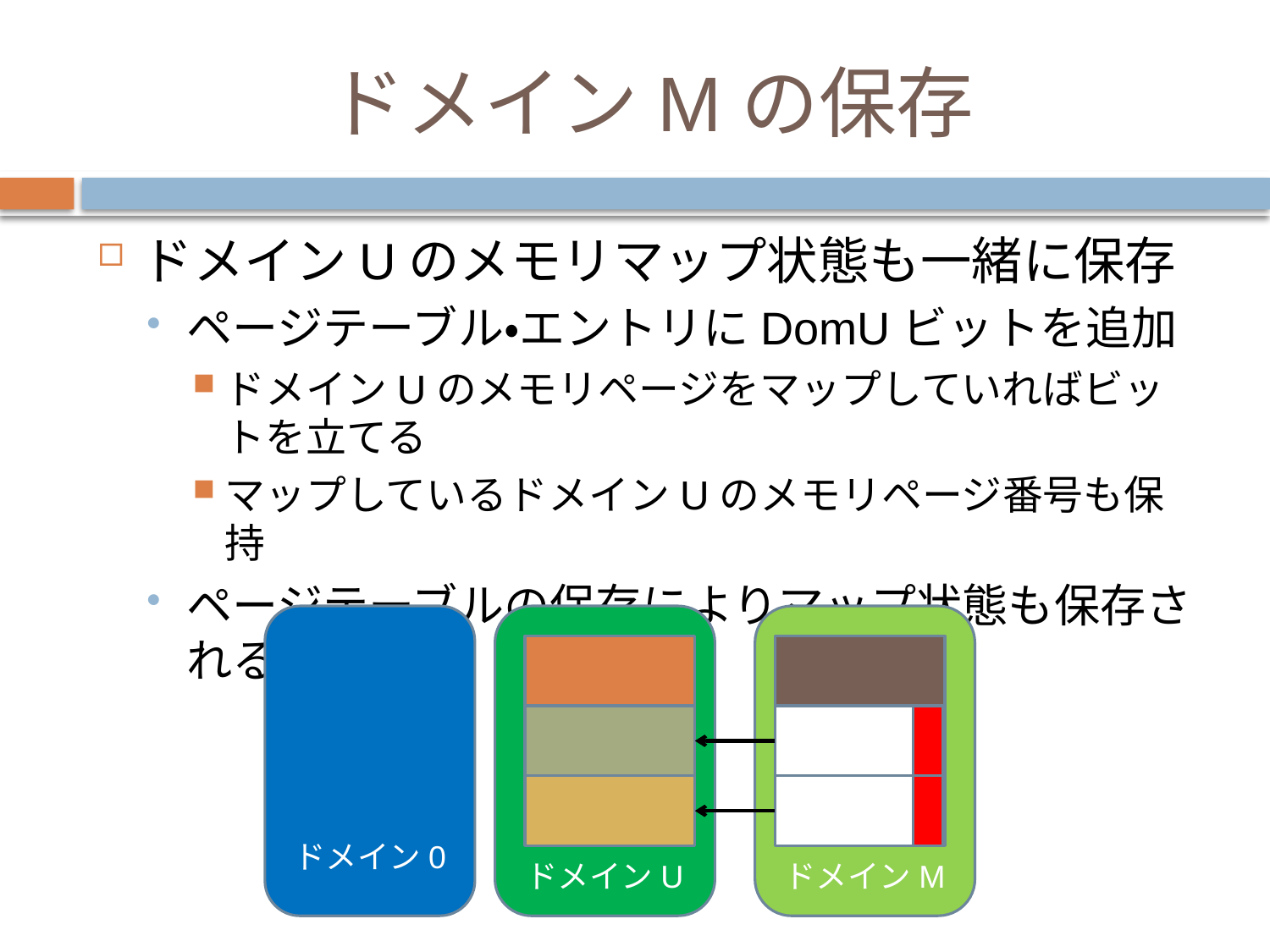

# ドメインMの保存
ドメインUのメモリマップ状態も一緒に保存
ページテーブル・エントリにDomUビットを追加
ドメインUのメモリページをマップしていればビットを立てる
マップしているドメインUのメモリページ番号も保持
ページテーブルの保存によりマップ状態も保存される

ドメイン0

ドメインU

ドメインM